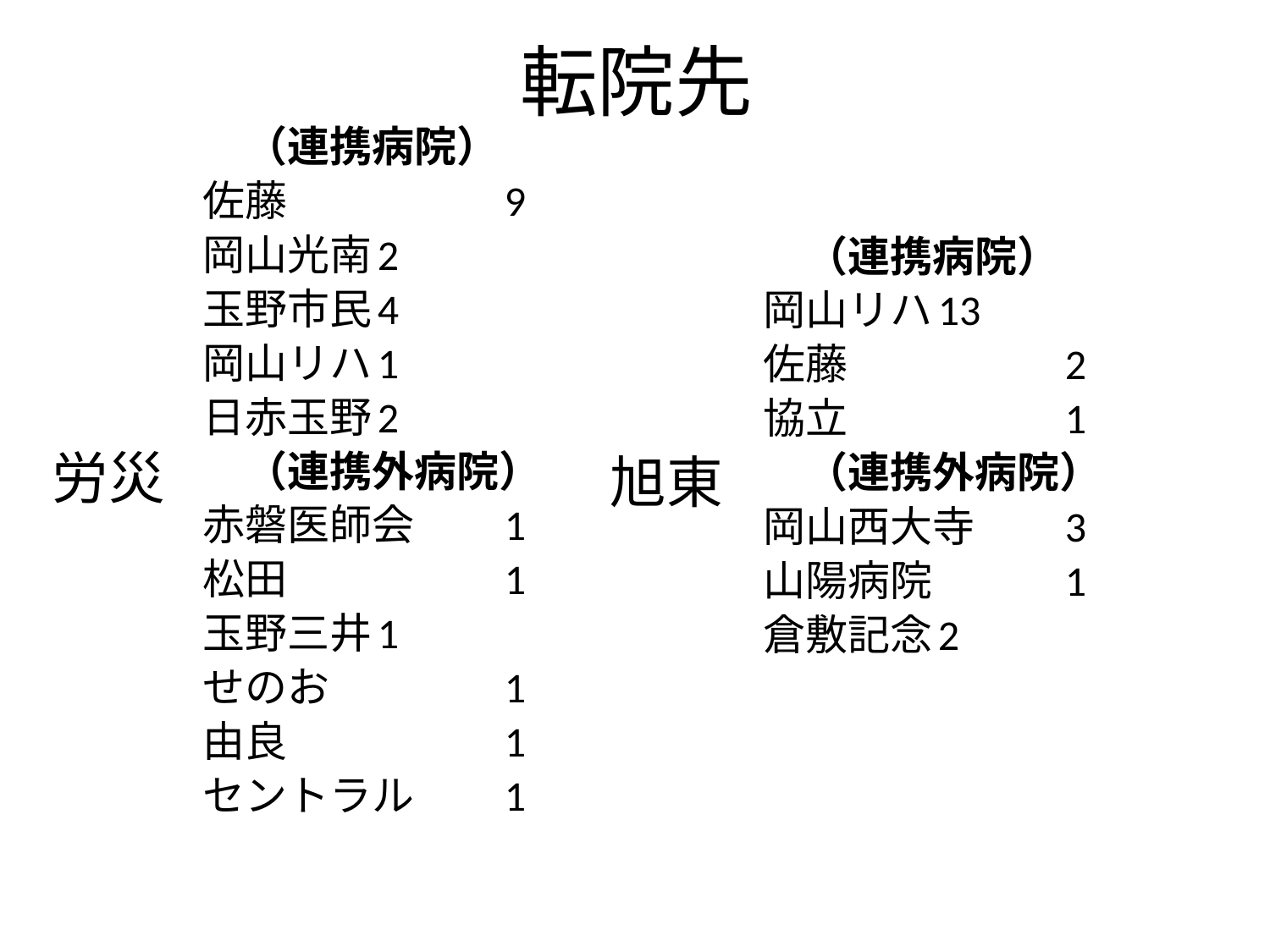

# 転院先
　（連携病院）
佐藤		9
岡山光南	2
玉野市民	4
岡山リハ	1
日赤玉野	2
　（連携外病院）
赤磐医師会	1
松田		1
玉野三井	1
せのお		1
由良		1
セントラル	1

　（連携病院）
岡山リハ	13
佐藤		2
協立		1
　（連携外病院）
岡山西大寺	3
山陽病院 	1
倉敷記念	2

労災
旭東